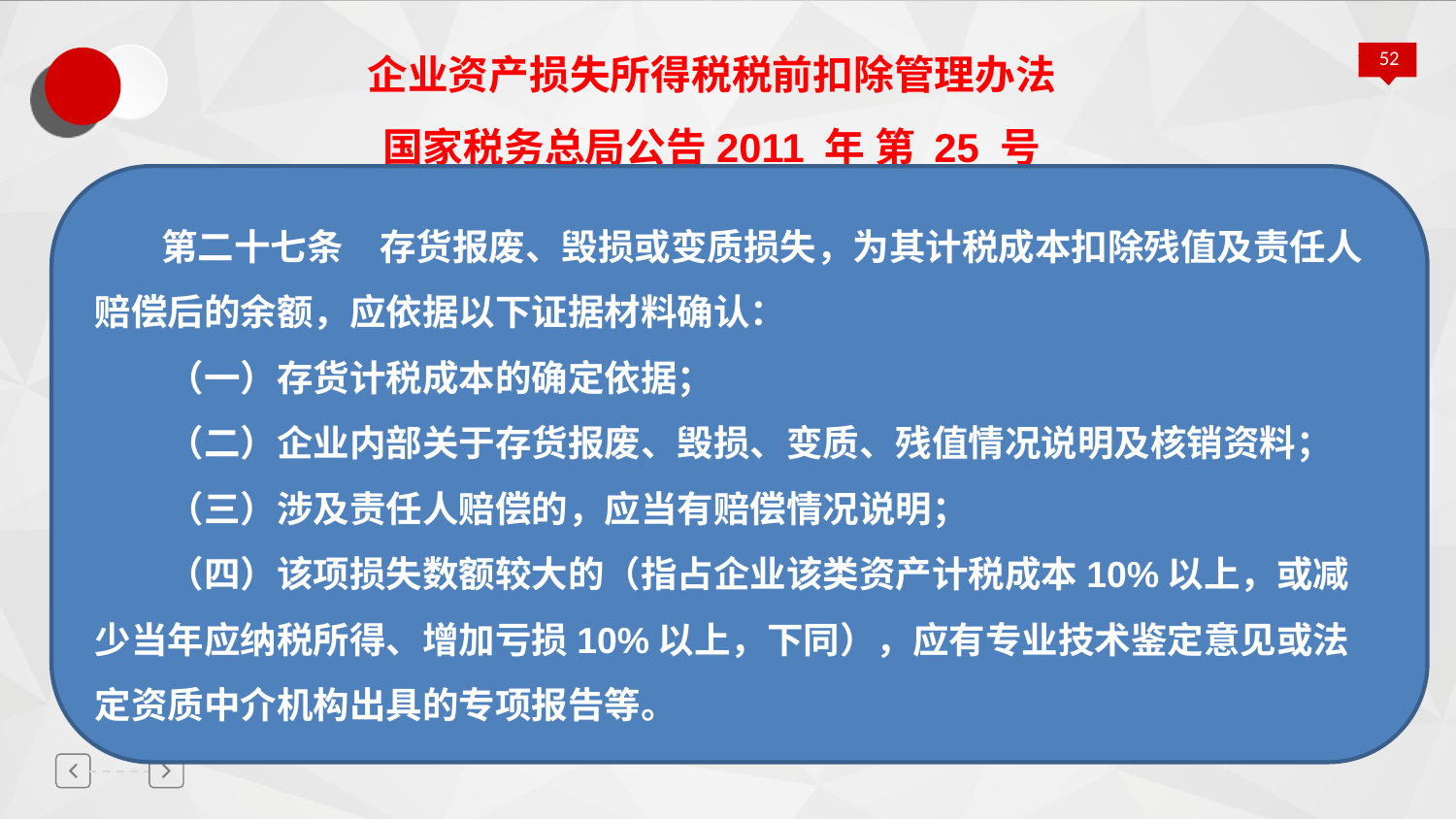

# 企业资产损失所得税税前扣除管理办法 国家税务总局公告2011 年 第 25 号
       第二十七条　存货报废、毁损或变质损失，为其计税成本扣除残值及责任人赔偿后的余额，应依据以下证据材料确认：
　　（一）存货计税成本的确定依据；
　　（二）企业内部关于存货报废、毁损、变质、残值情况说明及核销资料；
　　（三）涉及责任人赔偿的，应当有赔偿情况说明；
　　（四）该项损失数额较大的（指占企业该类资产计税成本10%以上，或减少当年应纳税所得、增加亏损10%以上，下同），应有专业技术鉴定意见或法定资质中介机构出具的专项报告等。